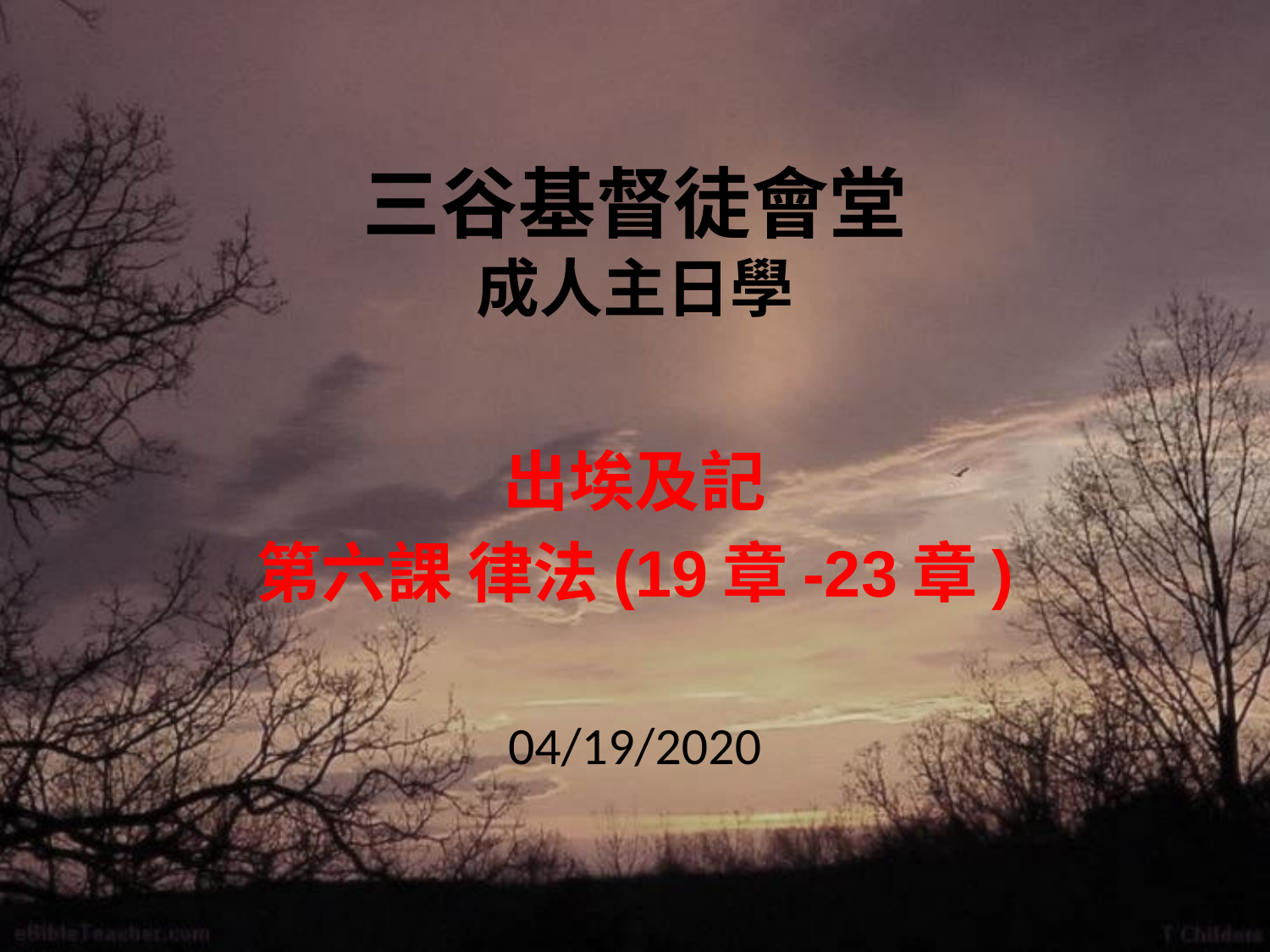

# 三谷基督徒會堂 成人主日學
出埃及記
第六課 律法(19章-23章)

04/19/2020